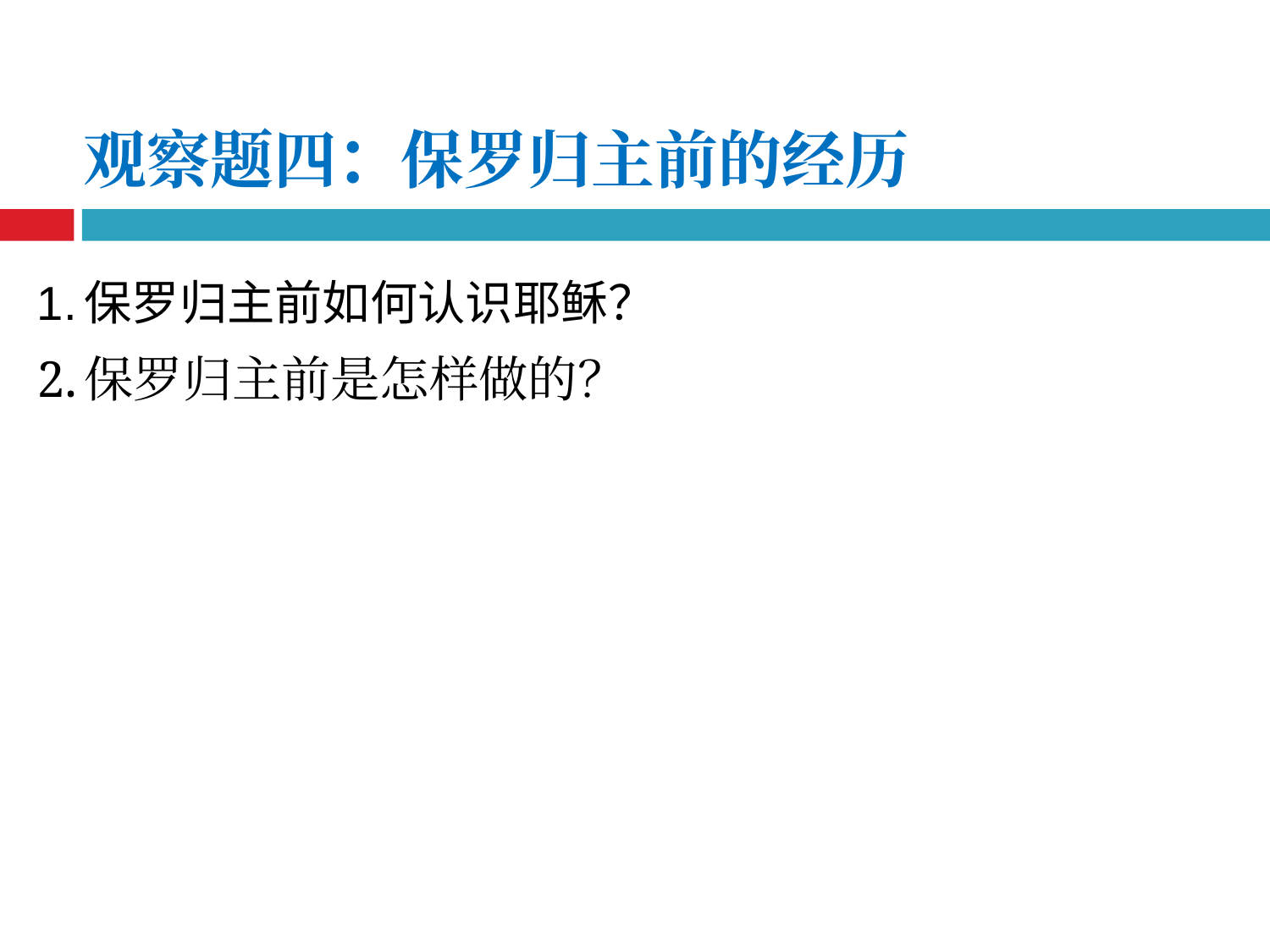

观察题四：保罗归主前的经历
保罗归主前如何认识耶稣？
保罗归主前是怎样做的？